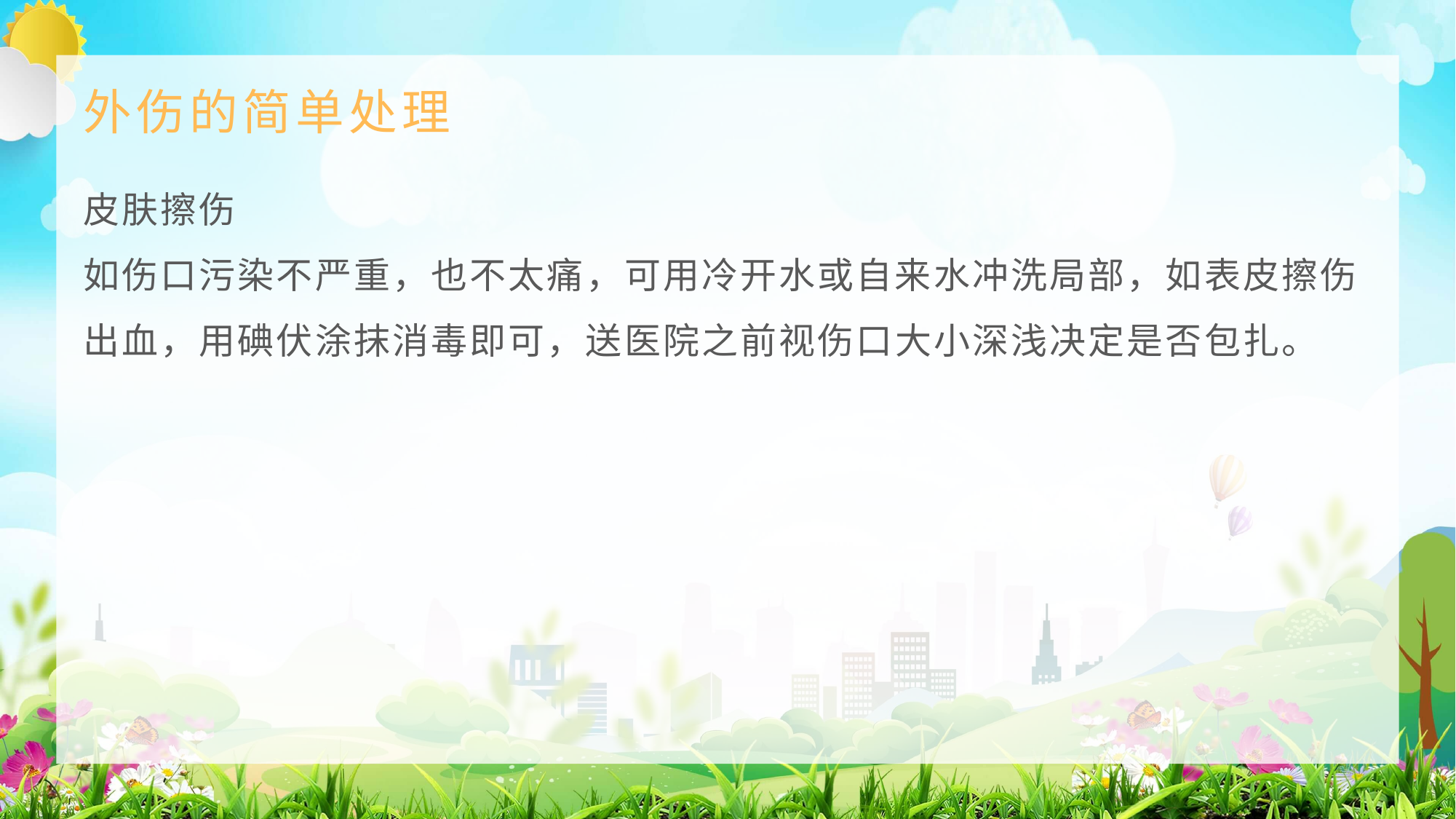

# 外伤的简单处理
皮肤擦伤
如伤口污染不严重，也不太痛，可用冷开水或自来水冲洗局部，如表皮擦伤出血，用碘伏涂抹消毒即可，送医院之前视伤口大小深浅决定是否包扎。